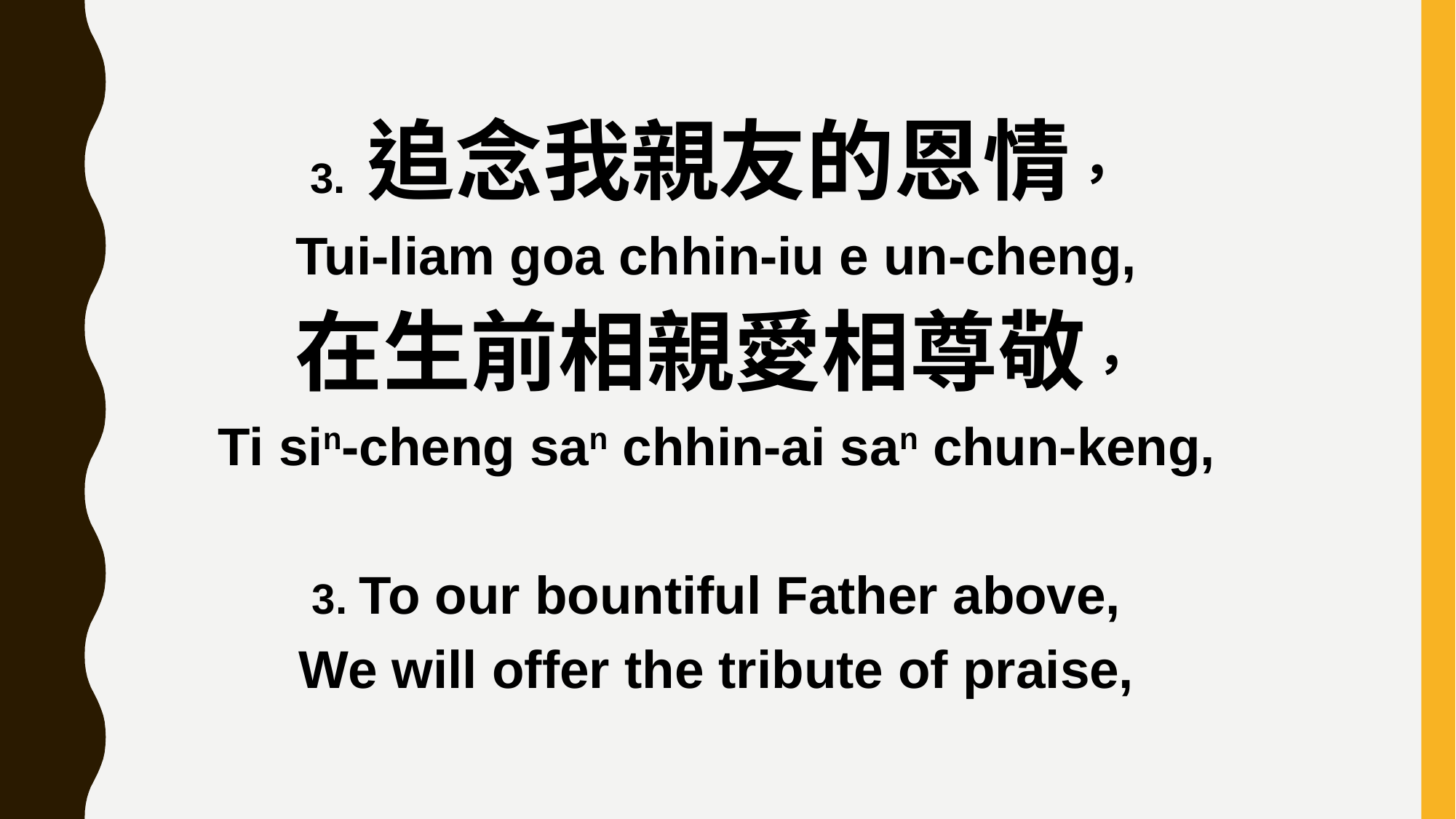

3. 追念我親友的恩情，
Tui-liam goa chhin-iu e un-cheng,
在生前相親愛相尊敬，
Ti sin-cheng san chhin-ai san chun-keng,

3. To our bountiful Father above,
We will offer the tribute of praise,